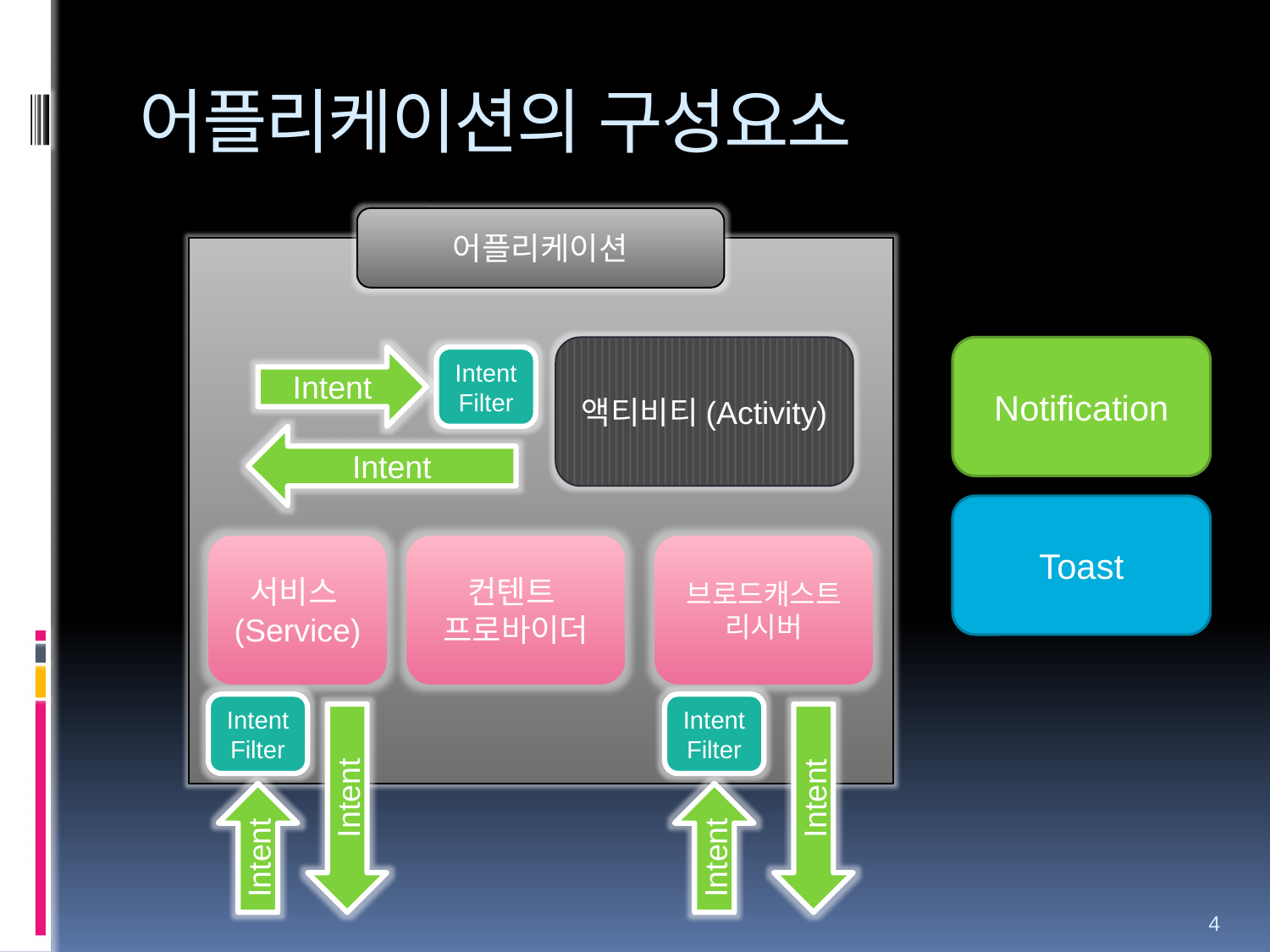

# 어플리케이션의 구성요소
어플리케이션

액티비티(Activity)
Notification
Intent
Intent Filter
Intent
Toast
서비스(Service)
컨텐트
프로바이더
브로드캐스트 리시버
Intent Filter
Intent Filter
Intent
Intent
Intent
Intent
4